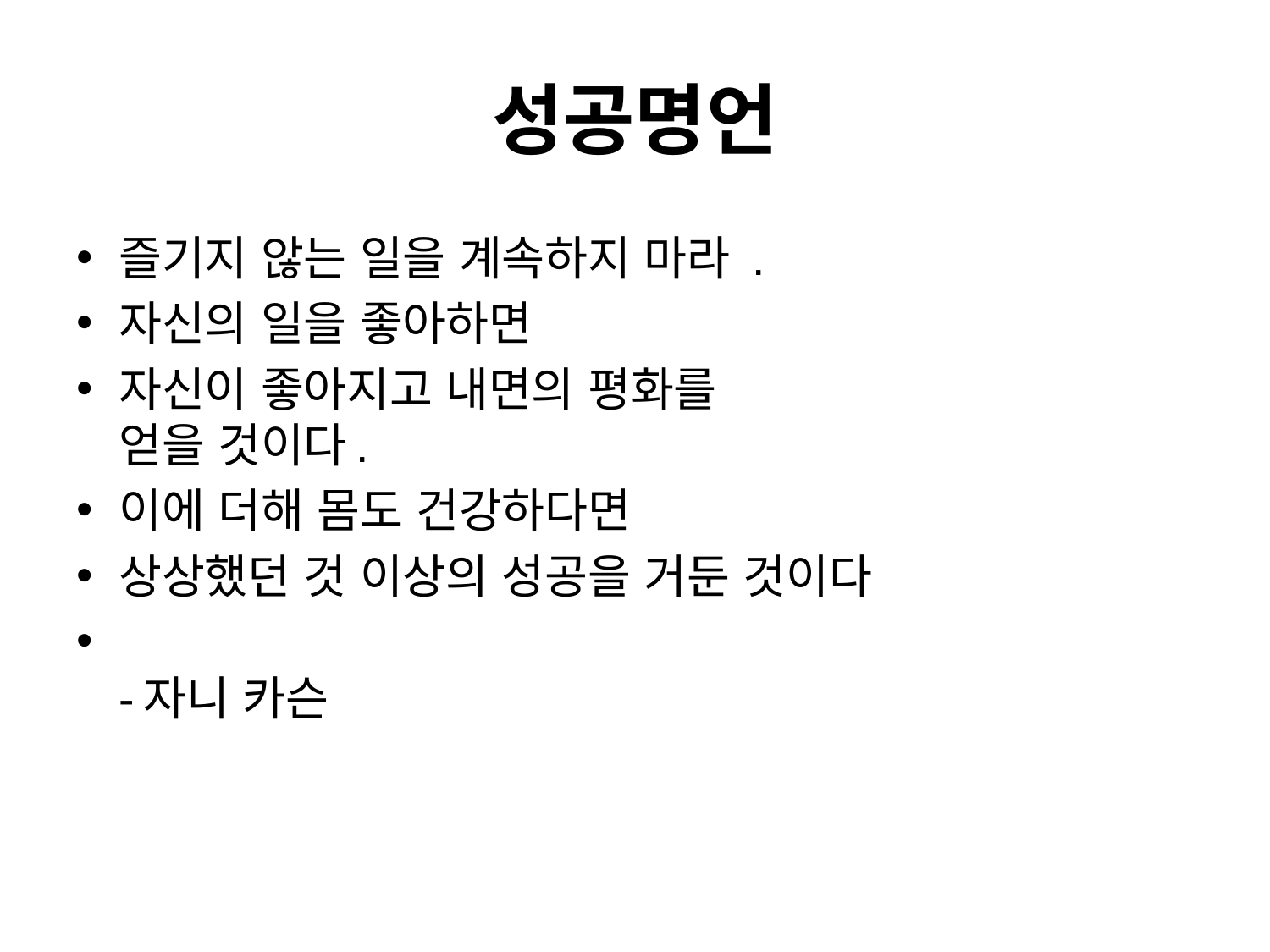

# 성공명언
즐기지 않는 일을 계속하지 마라 .
자신의 일을 좋아하면
자신이 좋아지고 내면의 평화를
얻을 것이다.
이에 더해 몸도 건강하다면
상상했던 것 이상의 성공을 거둔 것이다
-자니 카슨